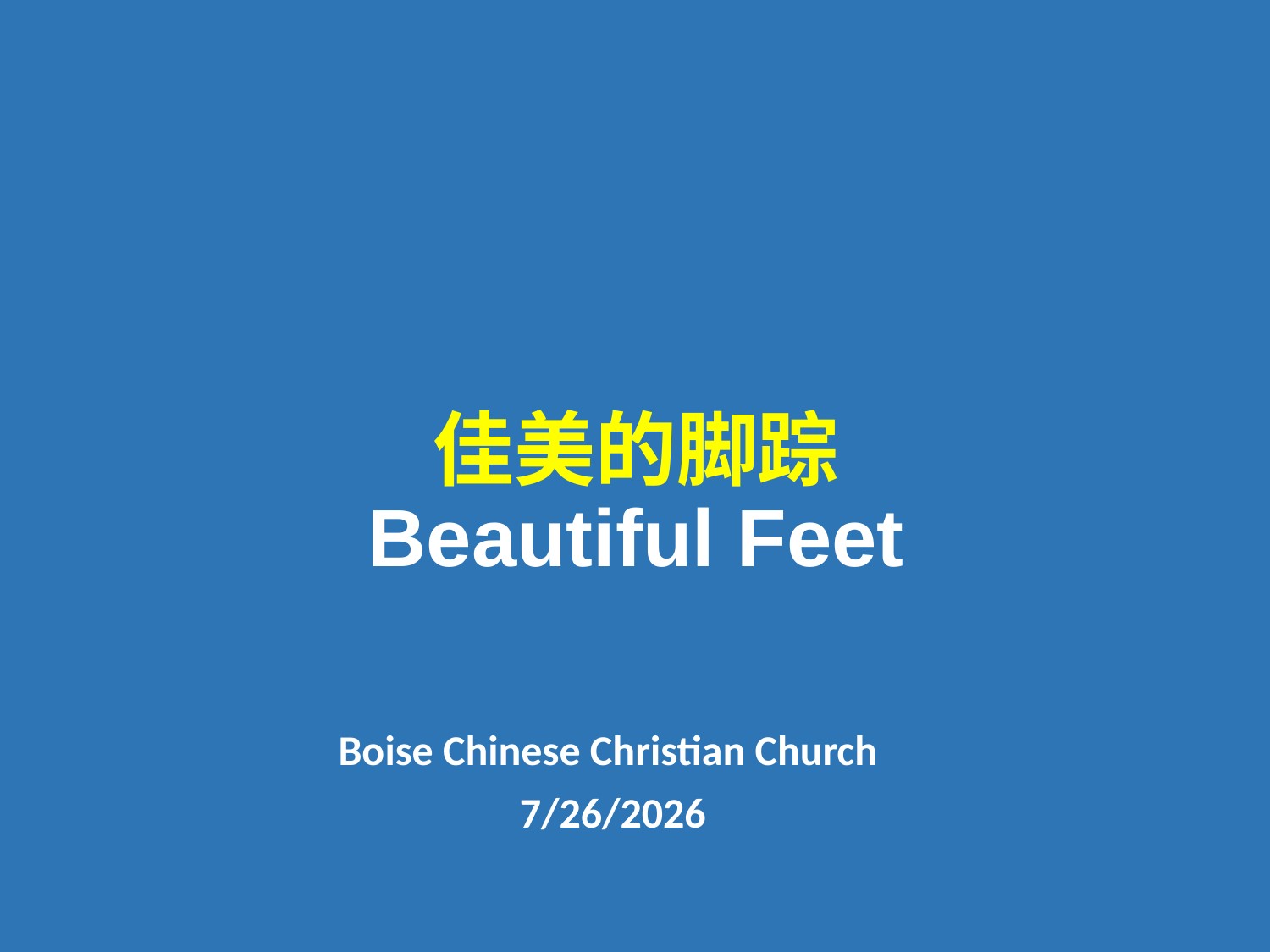

# 佳美的脚踪 Beautiful Feet
Boise Chinese Christian Church
7/26/2026